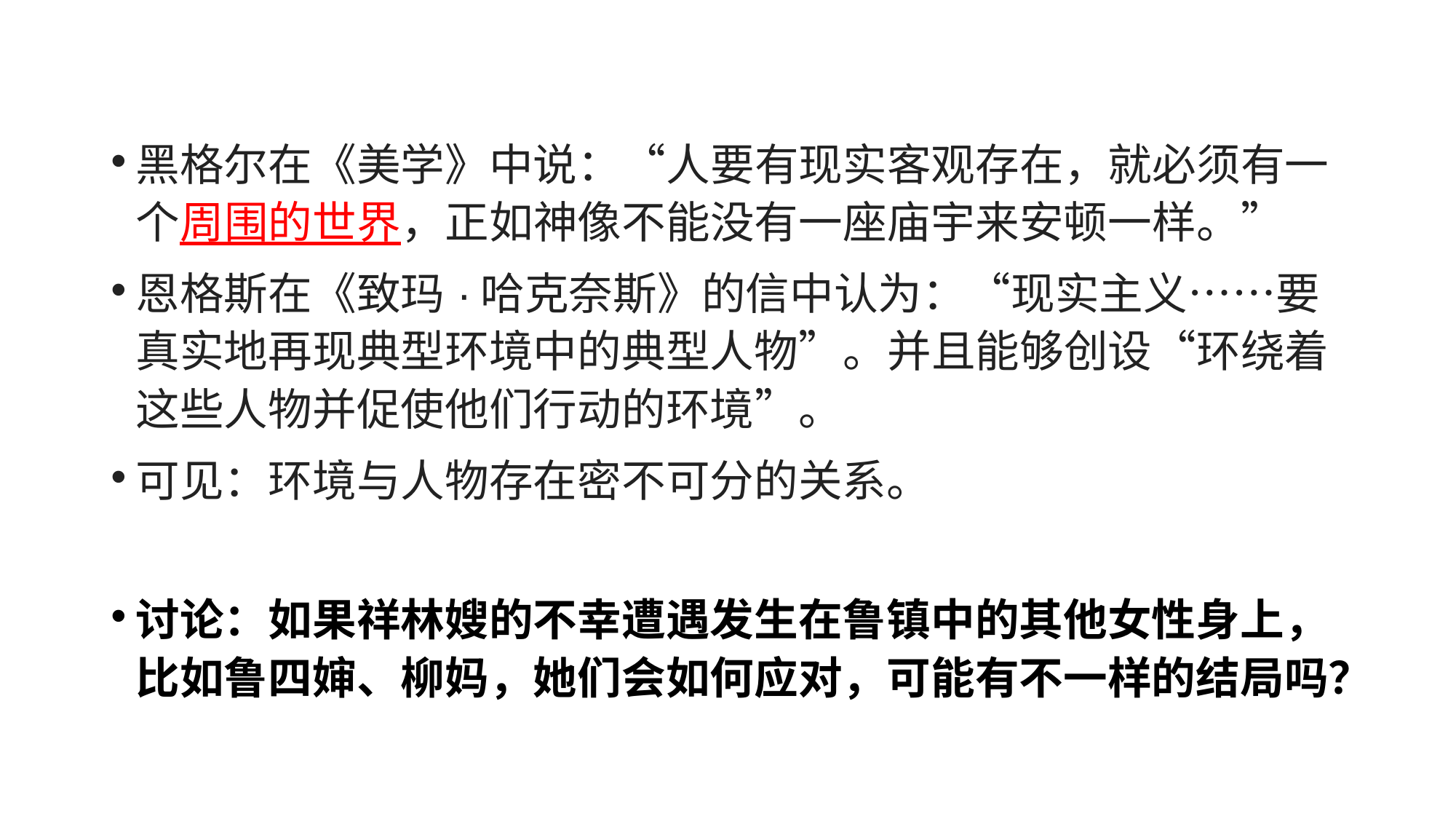

黑格尔在《美学》中说：“人要有现实客观存在，就必须有一个周围的世界，正如神像不能没有一座庙宇来安顿一样。”
恩格斯在《致玛·哈克奈斯》的信中认为：“现实主义……要真实地再现典型环境中的典型人物”。并且能够创设“环绕着这些人物并促使他们行动的环境”。
可见：环境与人物存在密不可分的关系。

讨论：如果祥林嫂的不幸遭遇发生在鲁镇中的其他女性身上，比如鲁四婶、柳妈，她们会如何应对，可能有不一样的结局吗？